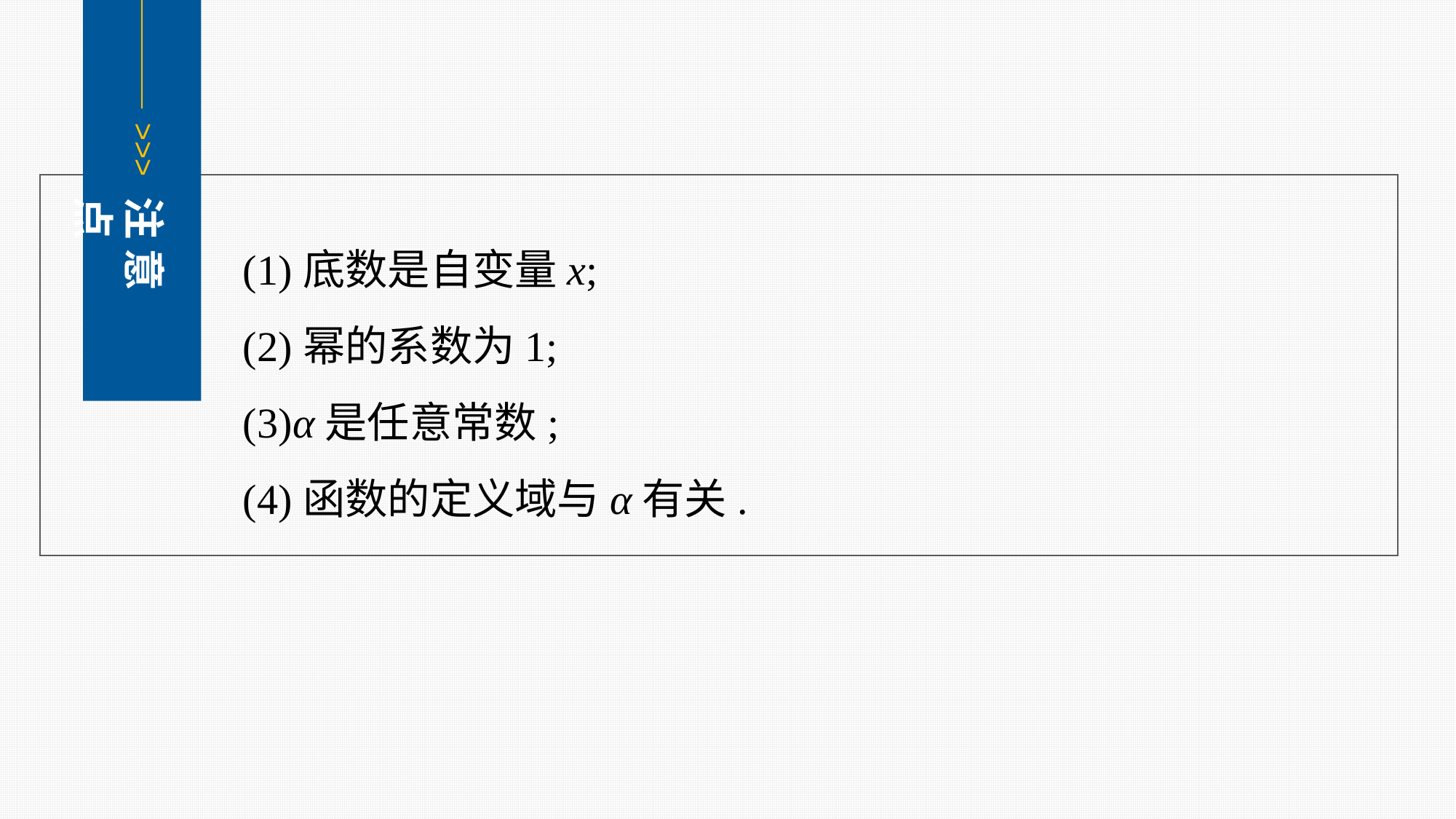

<<<
注 意 点

(1)底数是自变量x;
(2)幂的系数为1;
(3)α是任意常数;
(4)函数的定义域与α有关.